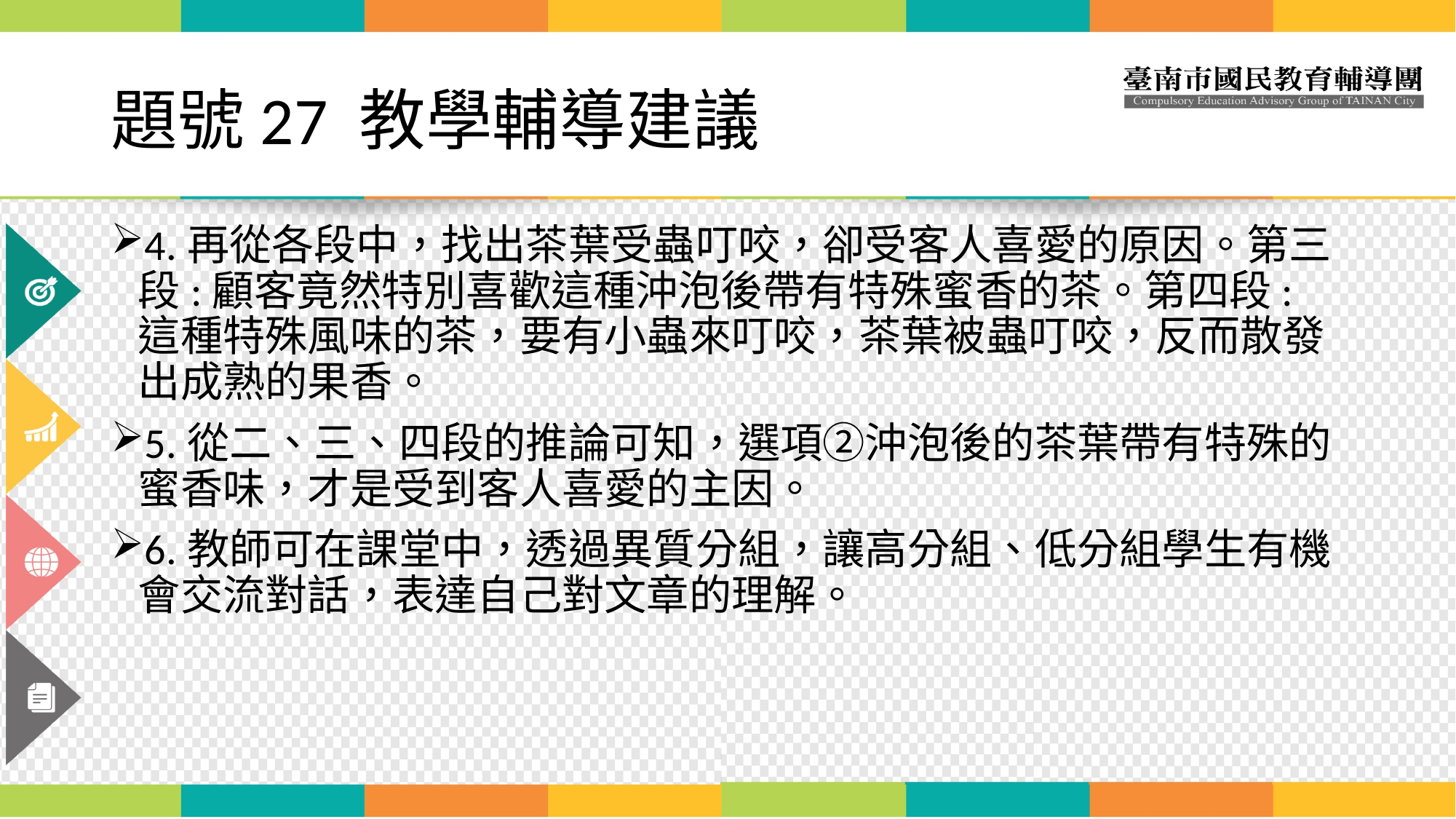

# 題號27 教學輔導建議
4.再從各段中，找出茶葉受蟲叮咬，卻受客人喜愛的原因。第三段:顧客竟然特別喜歡這種沖泡後帶有特殊蜜香的茶。第四段:這種特殊風味的茶，要有小蟲來叮咬，茶葉被蟲叮咬，反而散發出成熟的果香。
5.從二、三、四段的推論可知，選項②沖泡後的茶葉帶有特殊的蜜香味，才是受到客人喜愛的主因。
6.教師可在課堂中，透過異質分組，讓高分組、低分組學生有機會交流對話，表達自己對文章的理解。